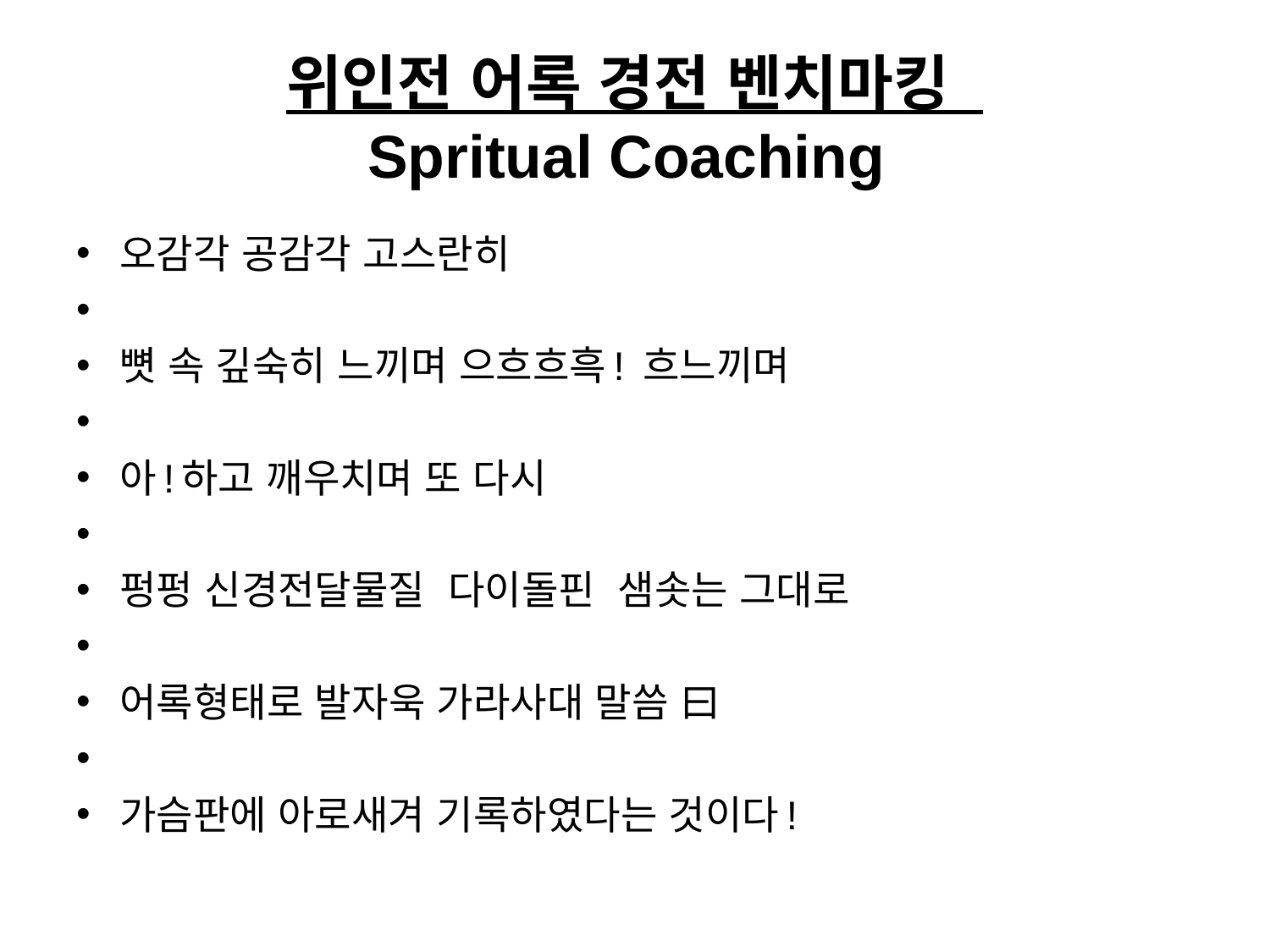

# 위인전 어록 경전 벤치마킹  Spritual Coaching
오감각 공감각 고스란히

뼛 속 깊숙히 느끼며 으흐흐흑! 흐느끼며

아!하고 깨우치며 또 다시

펑펑 신경전달물질  다이돌핀  샘솟는 그대로

어록형태로 발자욱 가라사대 말씀 曰

가슴판에 아로새겨 기록하였다는 것이다!